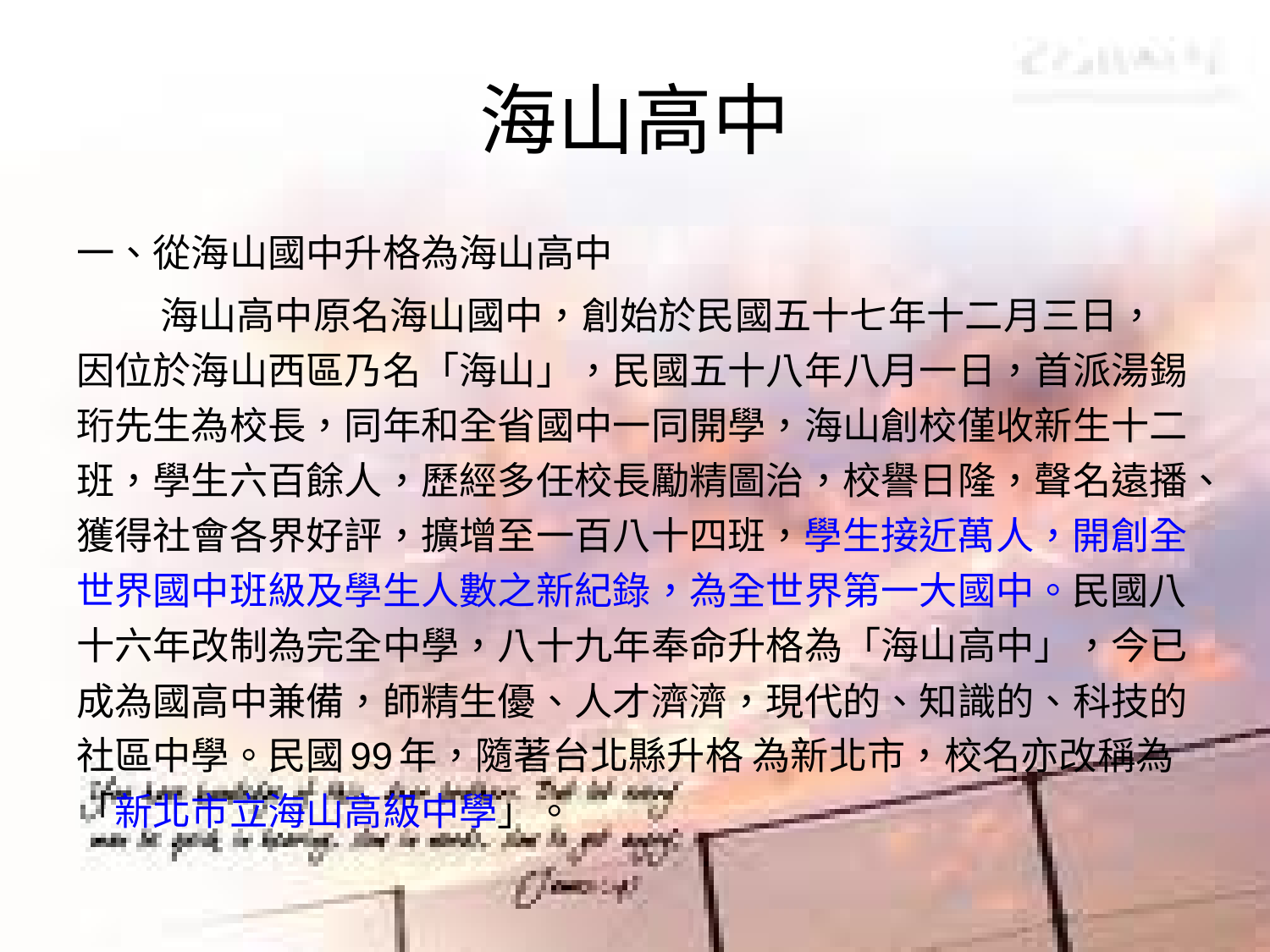

# 海山高中
一、從海山國中升格為海山高中
         海山高中原名海山國中，創始於民國五十七年十二月三日，因位於海山西區乃名「海山」，民國五十八年八月一日，首派湯錫珩先生為校長，同年和全省國中一同開學，海山創校僅收新生十二班，學生六百餘人，歷經多任校長勵精圖治，校譽日隆，聲名遠播、獲得社會各界好評，擴增至一百八十四班，學生接近萬人，開創全世界國中班級及學生人數之新紀錄，為全世界第一大國中。民國八十六年改制為完全中學，八十九年奉命升格為「海山高中」，今已成為國高中兼備，師精生優、人才濟濟，現代的、知識的、科技的社區中學。民國99年，隨著台北縣升格 為新北市，校名亦改稱為「新北市立海山高級中學」。